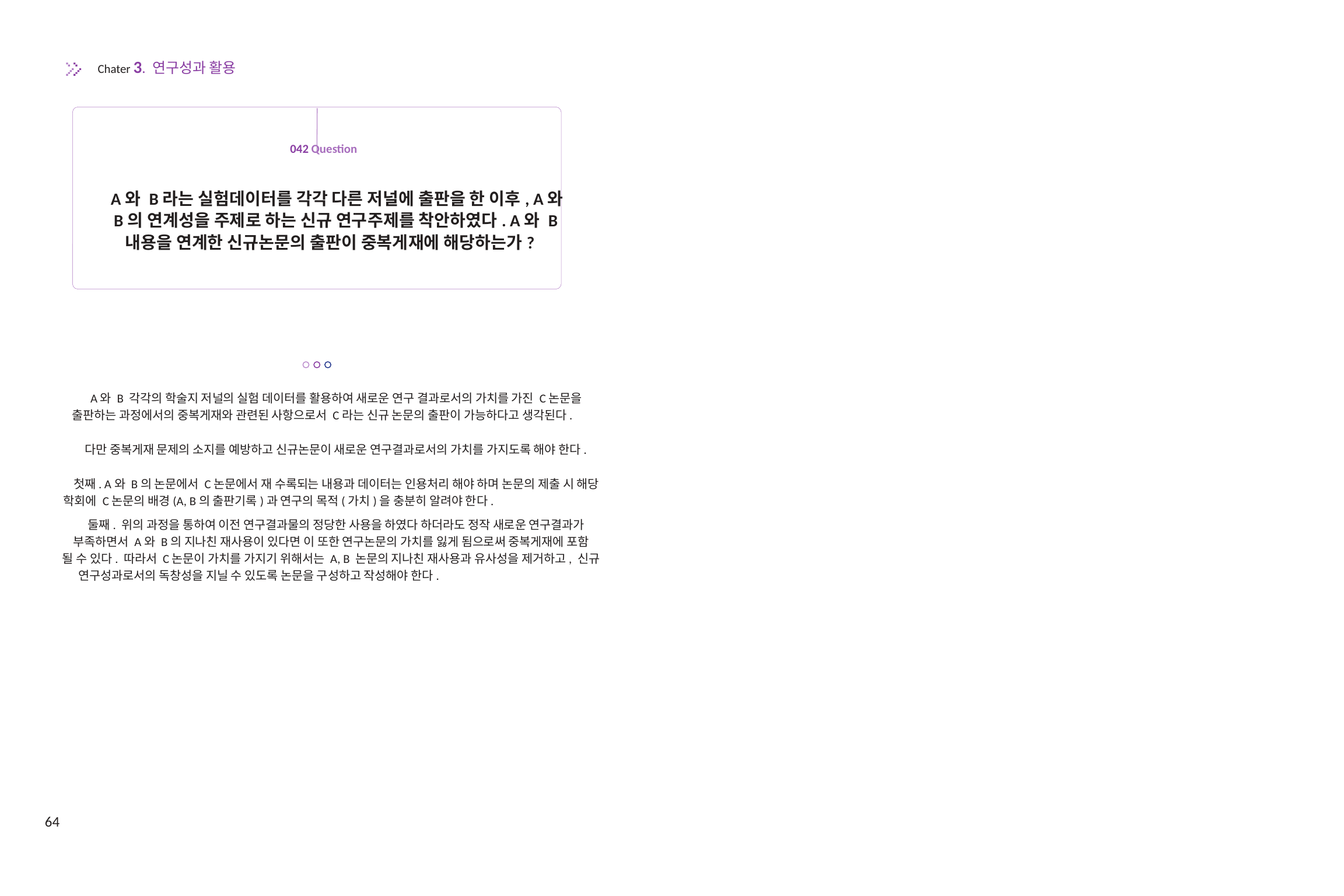

Chater 3. 연구성과 활용

042 Question

A와 B라는 실험데이터를 각각 다른 저널에 출판을 한 이후, A와
B의 연계성을 주제로 하는 신규 연구주제를 착안하였다. A와 B
내용을 연계한 신규논문의 출판이 중복게재에 해당하는가?

A와 B 각각의 학술지 저널의 실험 데이터를 활용하여 새로운 연구 결과로서의 가치를 가진 C논문을
출판하는 과정에서의 중복게재와 관련된 사항으로서 C라는 신규 논문의 출판이 가능하다고 생각된다.
다만 중복게재 문제의 소지를 예방하고 신규논문이 새로운 연구결과로서의 가치를 가지도록 해야 한다.
첫째. A와 B의 논문에서 C논문에서 재 수록되는 내용과 데이터는 인용처리 해야 하며 논문의 제출 시 해당
학회에 C논문의 배경(A, B의 출판기록)과 연구의 목적(가치)을 충분히 알려야 한다.
둘째. 위의 과정을 통하여 이전 연구결과물의 정당한 사용을 하였다 하더라도 정작 새로운 연구결과가
부족하면서 A와 B의 지나친 재사용이 있다면 이 또한 연구논문의 가치를 잃게 됨으로써 중복게재에 포함
될 수 있다. 따라서 C논문이 가치를 가지기 위해서는 A, B 논문의 지나친 재사용과 유사성을 제거하고, 신규
연구성과로서의 독창성을 지닐 수 있도록 논문을 구성하고 작성해야 한다.
64